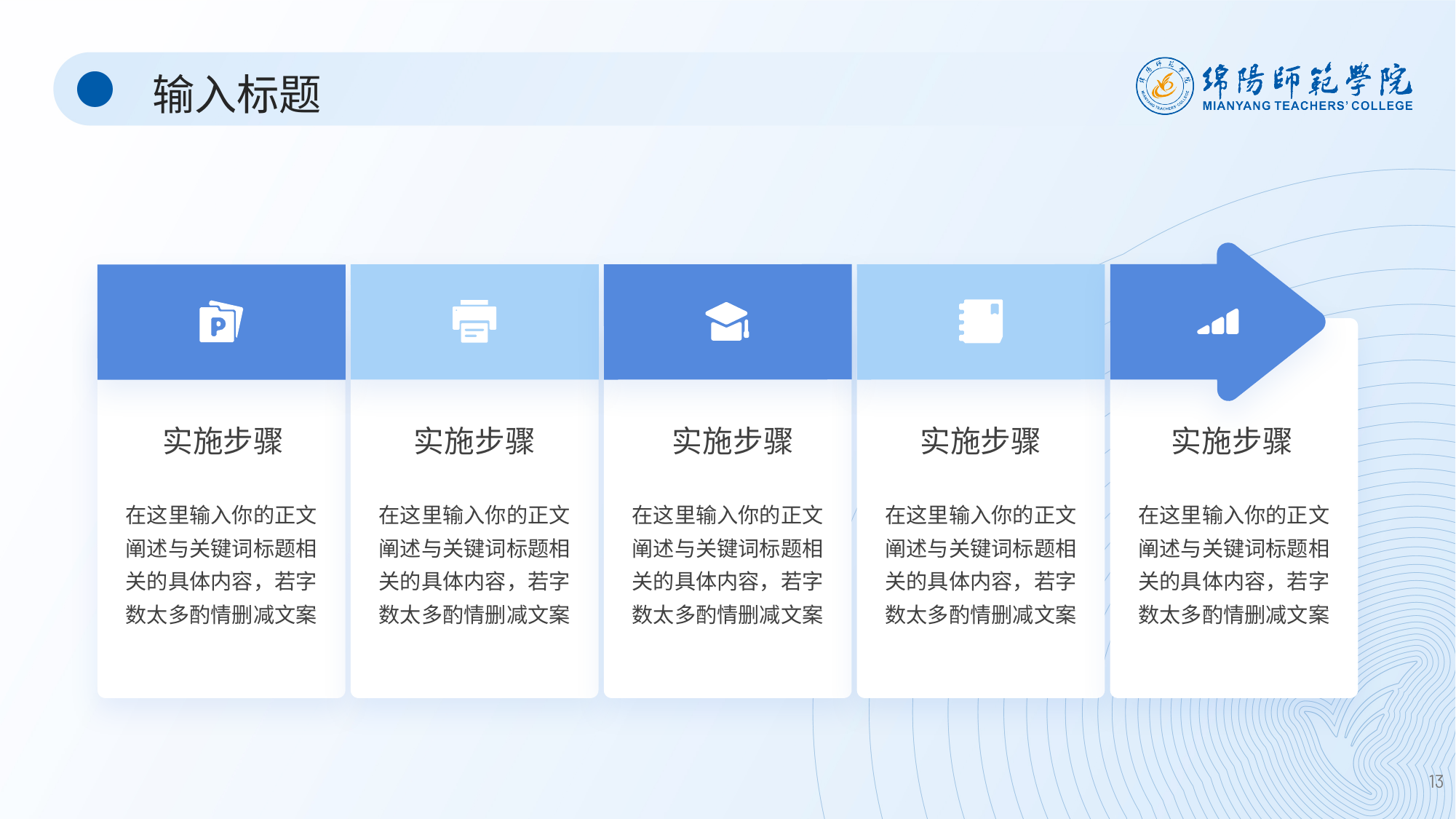

输入标题

实施步骤
实施步骤
实施步骤
实施步骤
实施步骤
在这里输入你的正文阐述与关键词标题相关的具体内容，若字数太多酌情删减文案
在这里输入你的正文阐述与关键词标题相关的具体内容，若字数太多酌情删减文案
在这里输入你的正文阐述与关键词标题相关的具体内容，若字数太多酌情删减文案
在这里输入你的正文阐述与关键词标题相关的具体内容，若字数太多酌情删减文案
在这里输入你的正文阐述与关键词标题相关的具体内容，若字数太多酌情删减文案
13